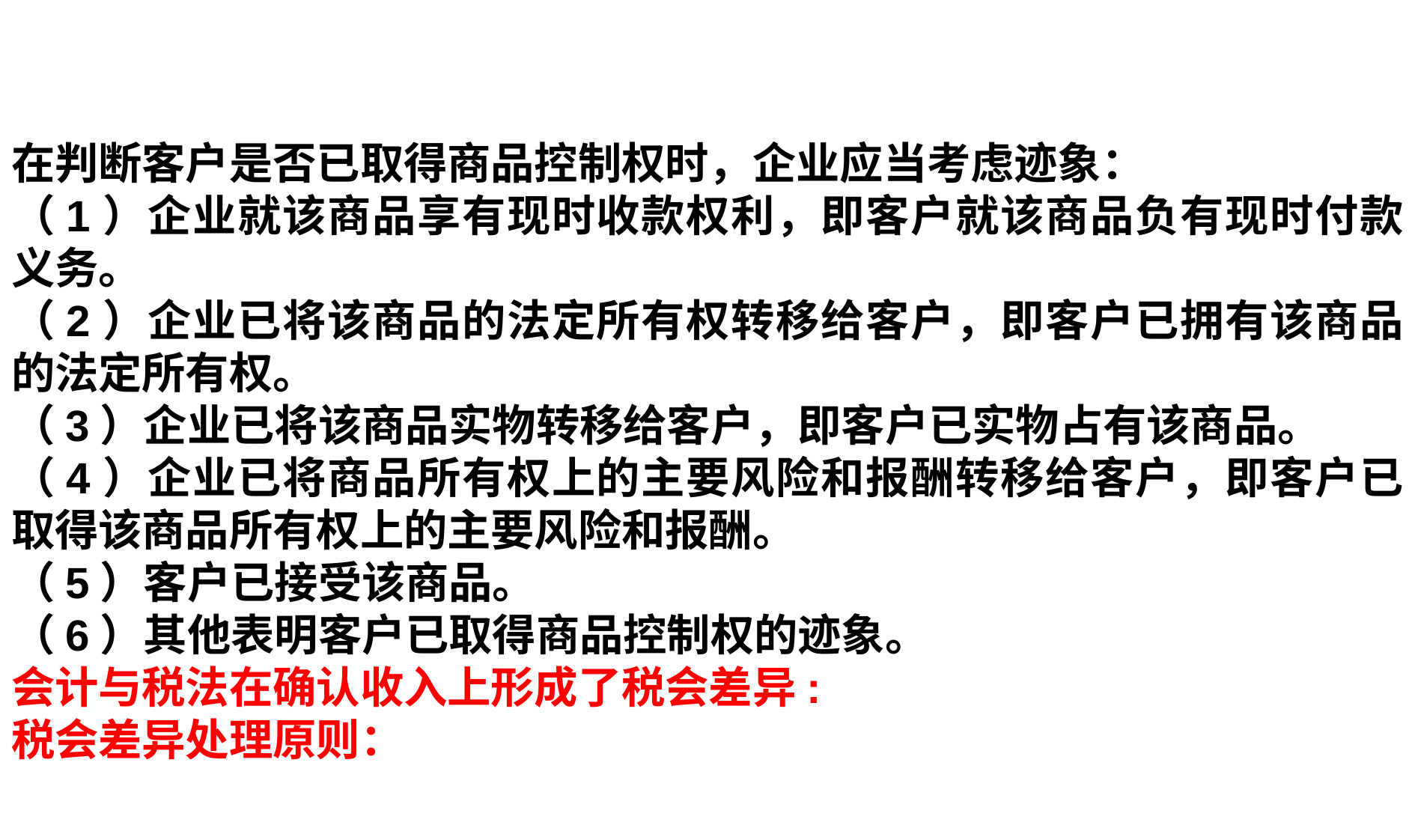

在判断客户是否已取得商品控制权时，企业应当考虑迹象：
（1）企业就该商品享有现时收款权利，即客户就该商品负有现时付款义务。
（2）企业已将该商品的法定所有权转移给客户，即客户已拥有该商品的法定所有权。
（3）企业已将该商品实物转移给客户，即客户已实物占有该商品。
（4）企业已将商品所有权上的主要风险和报酬转移给客户，即客户已取得该商品所有权上的主要风险和报酬。
（5）客户已接受该商品。
（6）其他表明客户已取得商品控制权的迹象。
会计与税法在确认收入上形成了税会差异:
税会差异处理原则：